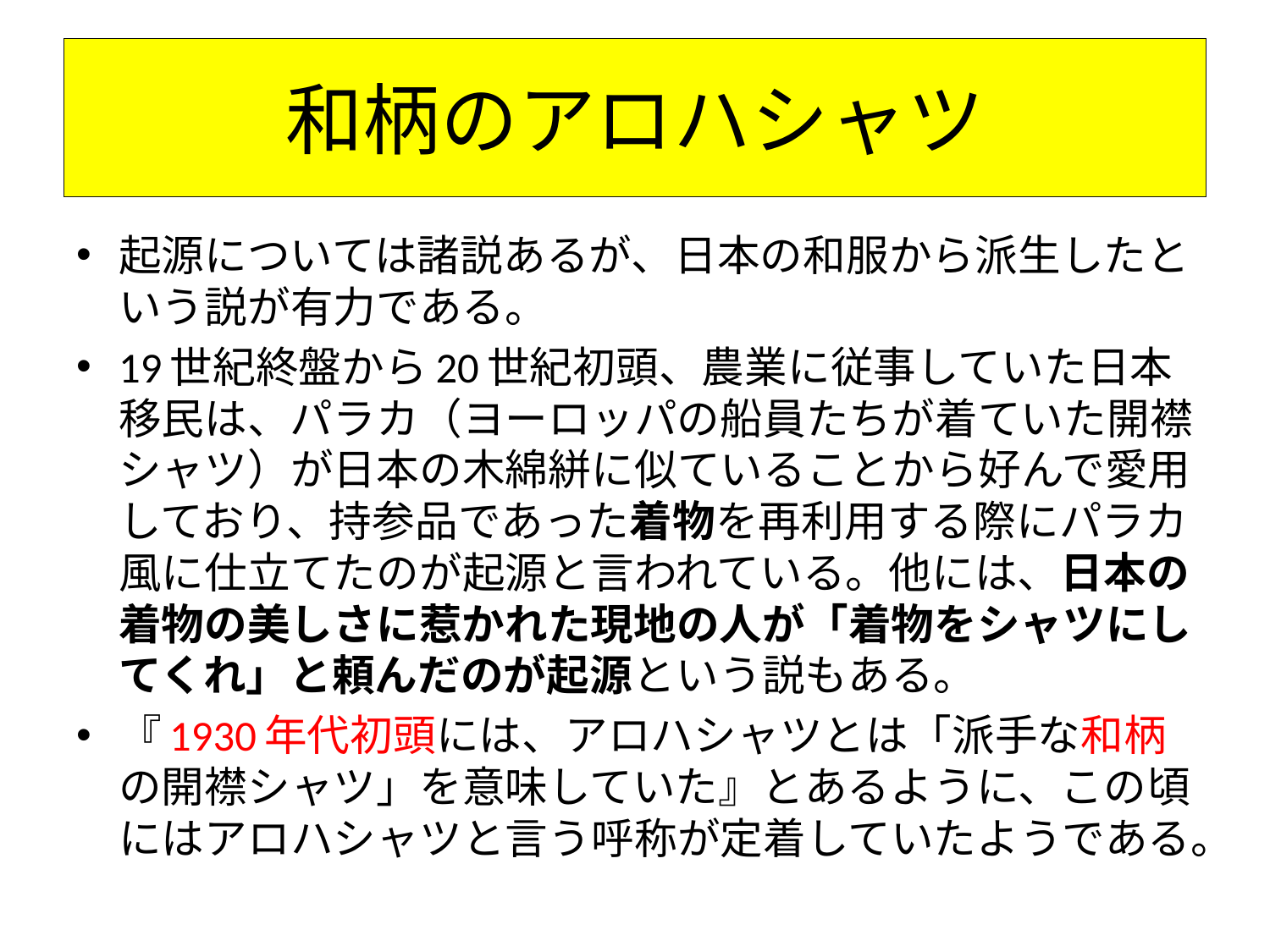

# 和柄のアロハシャツ
起源については諸説あるが、日本の和服から派生したという説が有力である。
19世紀終盤から20世紀初頭、農業に従事していた日本移民は、パラカ（ヨーロッパの船員たちが着ていた開襟シャツ）が日本の木綿絣に似ていることから好んで愛用しており、持参品であった着物を再利用する際にパラカ風に仕立てたのが起源と言われている。他には、日本の着物の美しさに惹かれた現地の人が「着物をシャツにしてくれ」と頼んだのが起源という説もある。
『1930年代初頭には、アロハシャツとは「派手な和柄の開襟シャツ」を意味していた』とあるように、この頃にはアロハシャツと言う呼称が定着していたようである。